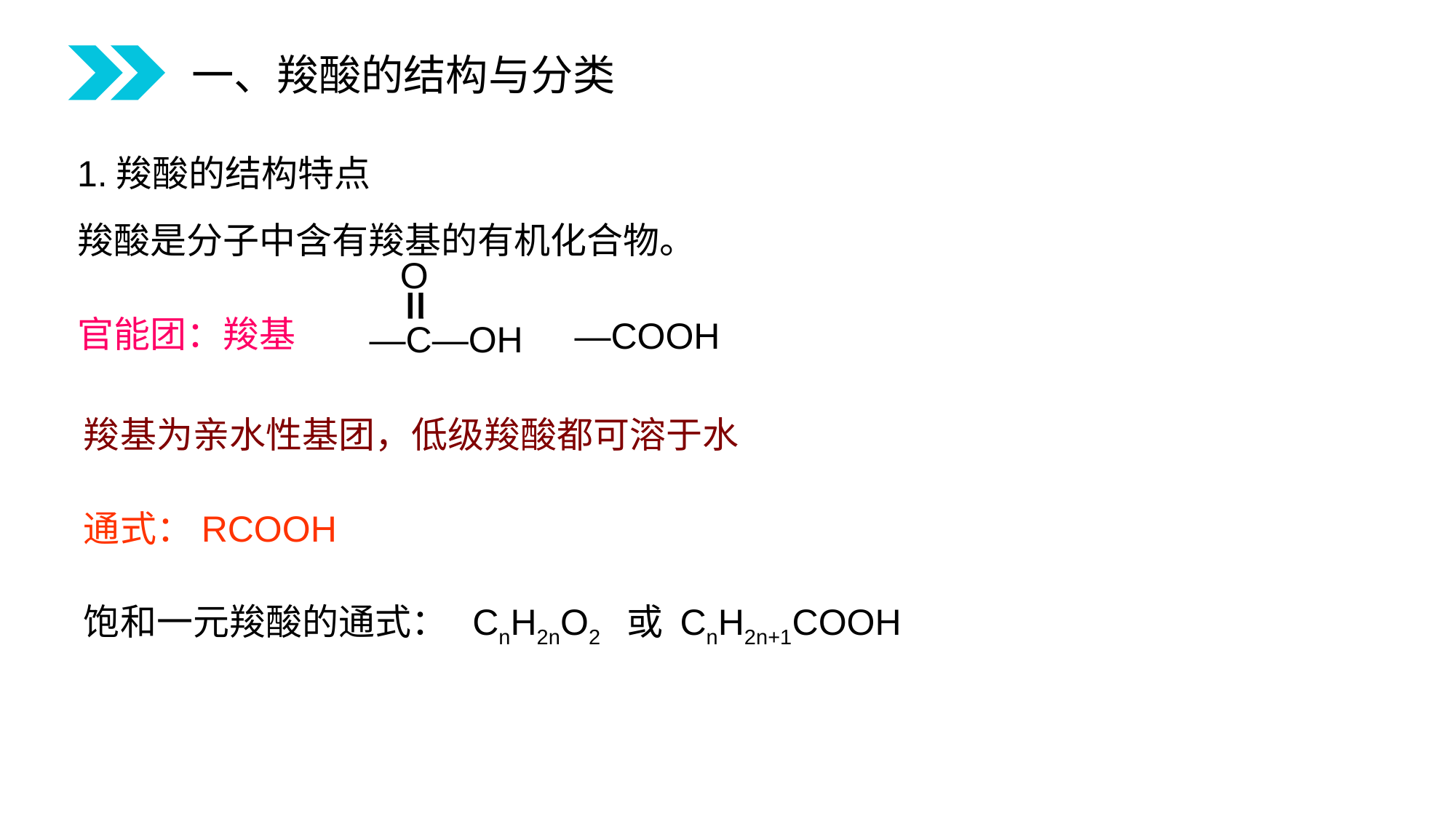

一、羧酸的结构与分类
1.羧酸的结构特点
羧酸是分子中含有羧基的有机化合物。
O

—C—OH
官能团：羧基
—COOH
羧基为亲水性基团，低级羧酸都可溶于水
通式：RCOOH
饱和一元羧酸的通式：  CnH2nO2   或 CnH2n+1COOH